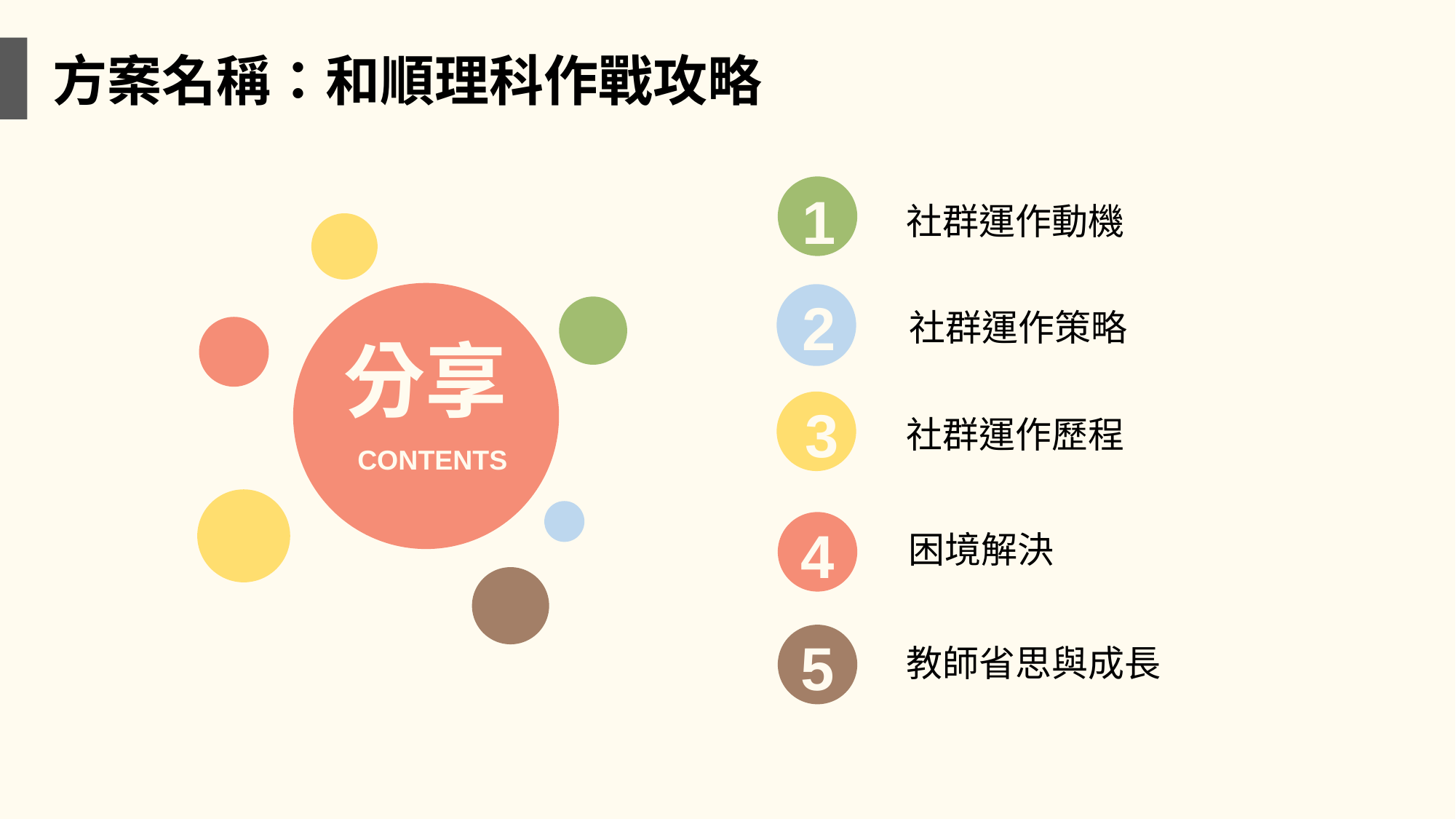

方案名稱：和順理科作戰攻略

1
社群運作動機

分享
CONTENTS

2

社群運作策略

3
社群運作歷程

4
困境解決

5
教師省思與成長